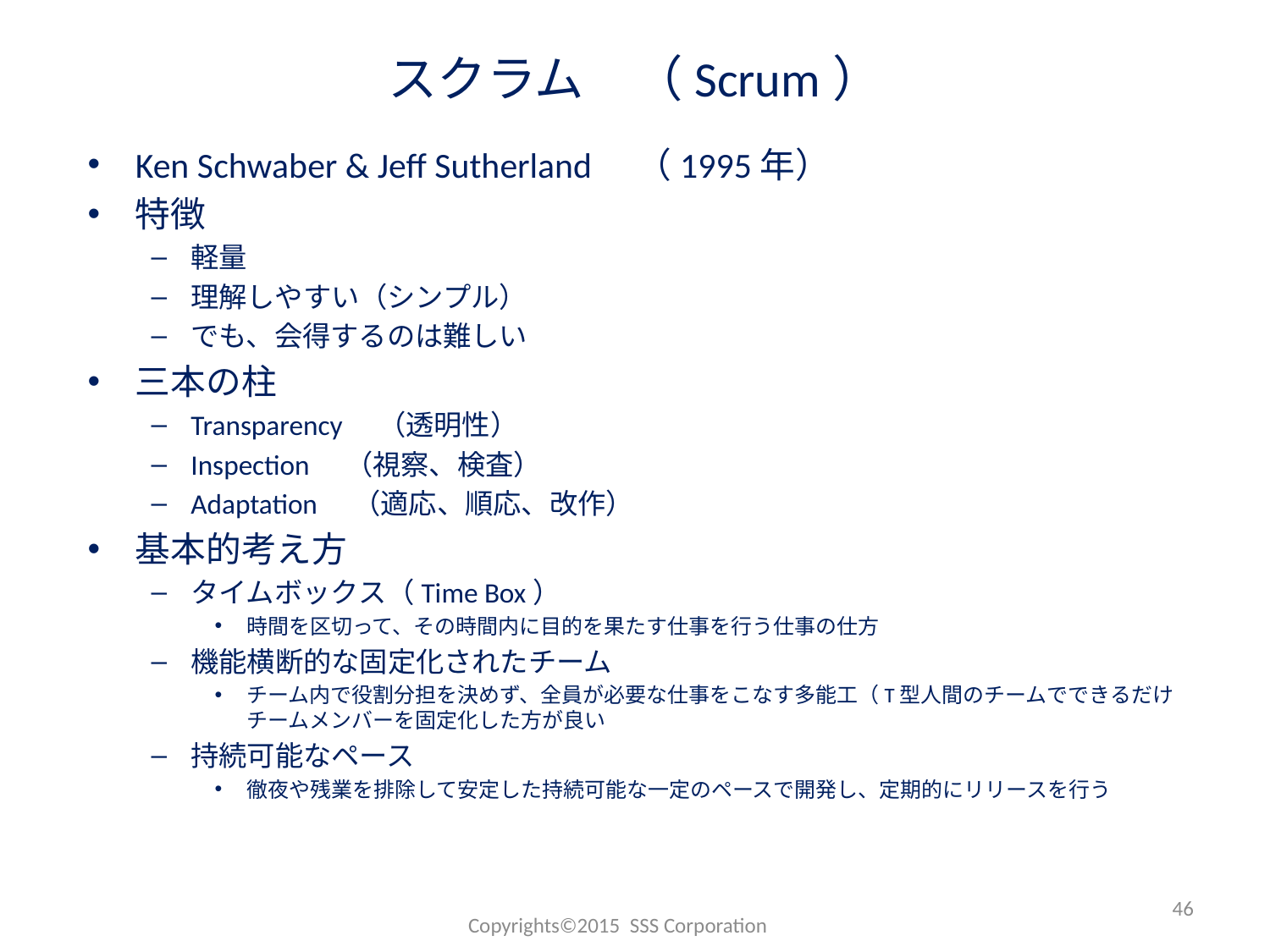

# スクラム　（Scrum）
Ken Schwaber & Jeff Sutherland　（1995年）
特徴
軽量
理解しやすい（シンプル）
でも、会得するのは難しい
三本の柱
Transparency　（透明性）
Inspection　（視察、検査）
Adaptation　（適応、順応、改作）
基本的考え方
タイムボックス（Time Box）
時間を区切って、その時間内に目的を果たす仕事を行う仕事の仕方
機能横断的な固定化されたチーム
チーム内で役割分担を決めず、全員が必要な仕事をこなす多能工（T型人間のチームでできるだけチームメンバーを固定化した方が良い
持続可能なペース
徹夜や残業を排除して安定した持続可能な一定のペースで開発し、定期的にリリースを行う
46
Copyrights©2015  SSS Corporation